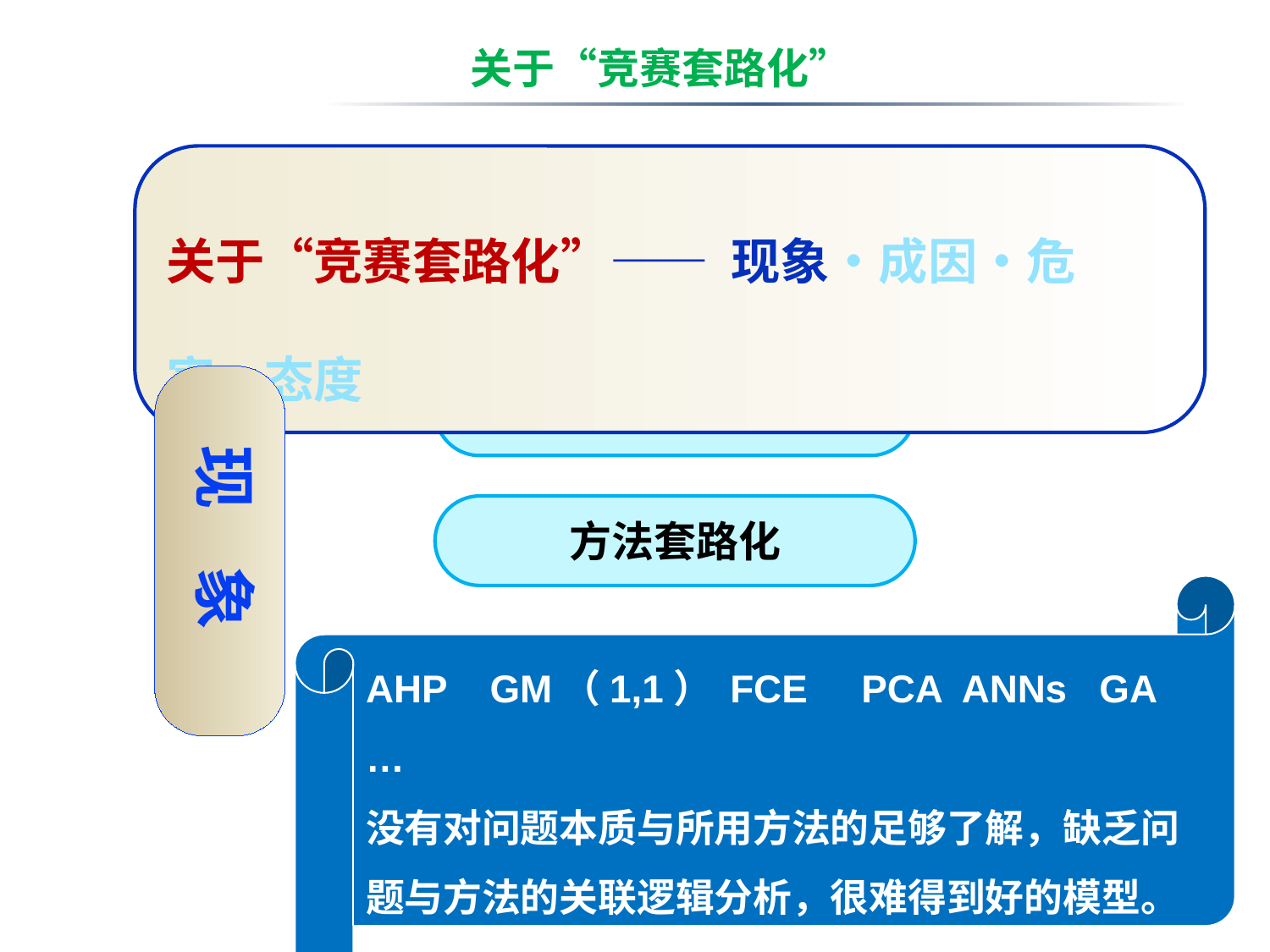

关于“竞赛套路化”
关于“竞赛套路化”——  现象•成因•危害•态度

现    象
格式套路化
方法套路化
AHP    GM（1,1） FCE     PCA  ANNs   GA  …
没有对问题本质与所用方法的足够了解，缺乏问题与方法的关联逻辑分析，很难得到好的模型。